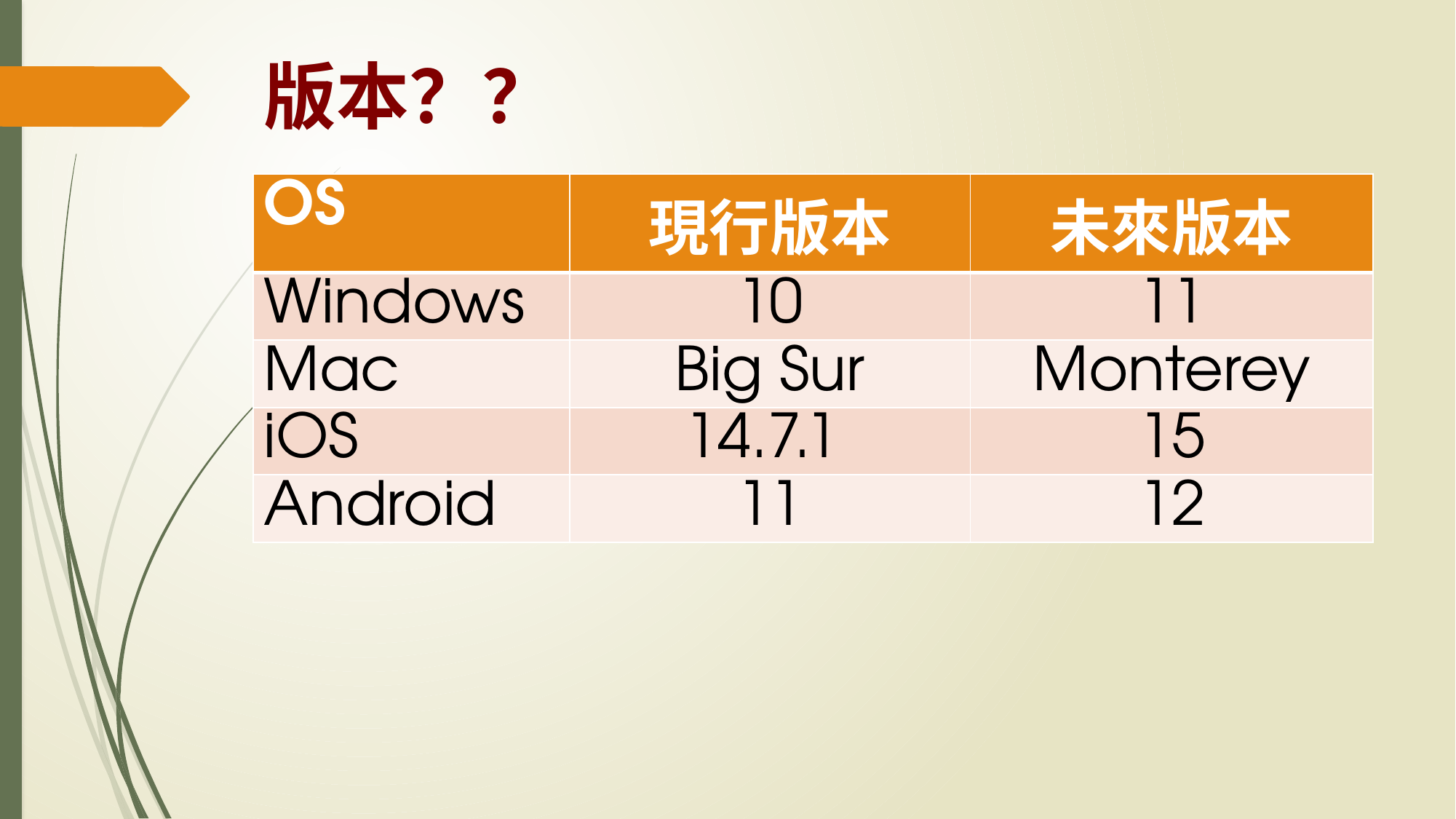

# 版本？？
| OS | 現行版本 | 未來版本 |
| --- | --- | --- |
| Windows | 10 | 11 |
| Mac | Big Sur | Monterey |
| iOS | 14.7.1 | 15 |
| Android | 11 | 12 |